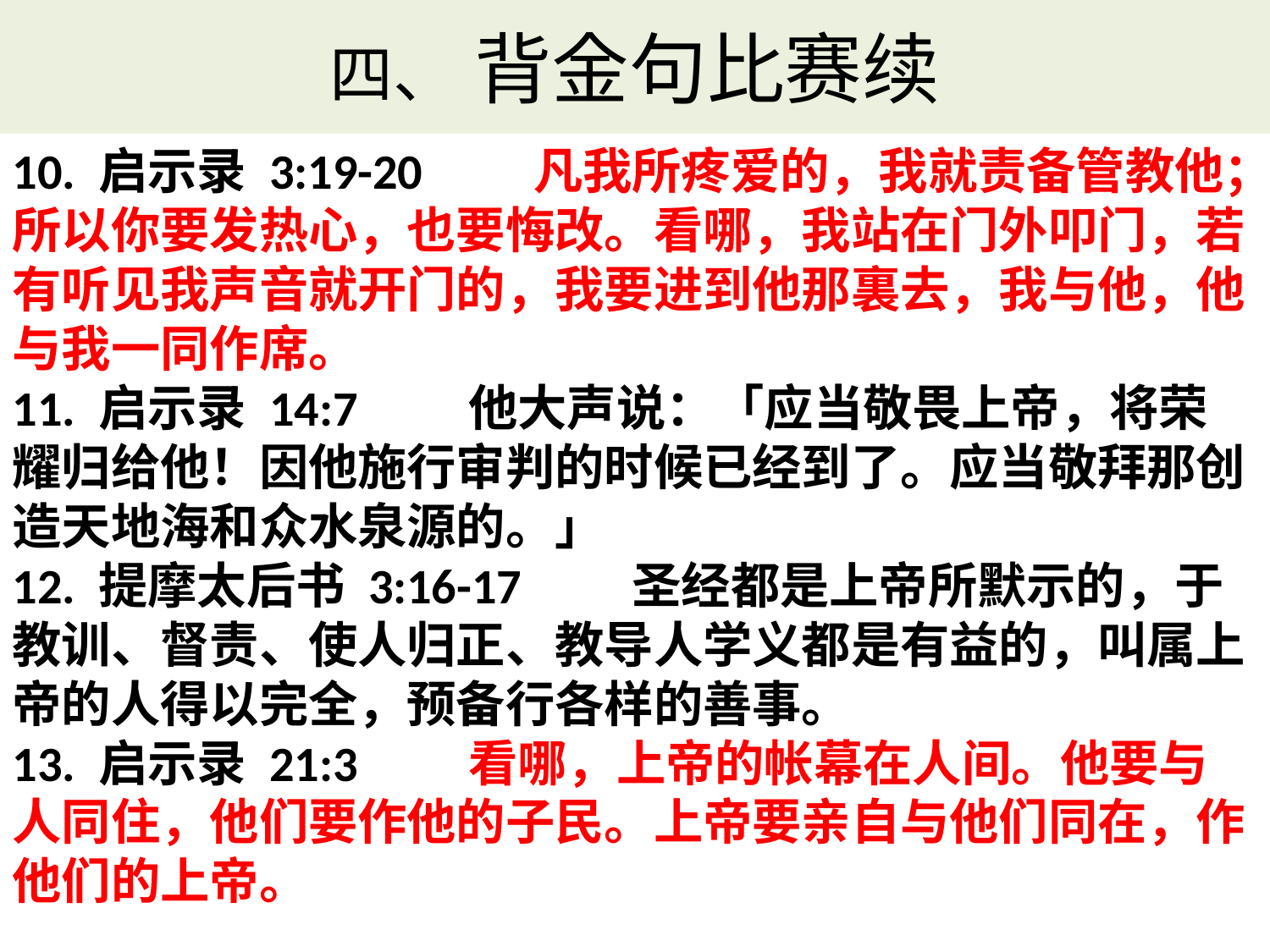

# 四、 背金句比赛续
10. 启示录 3:19-20　　凡我所疼爱的，我就责备管教他；所以你要发热心，也要悔改。看哪，我站在门外叩门，若有听见我声音就开门的，我要进到他那裏去，我与他，他与我一同作席。
11. 启示录 14:7　　他大声说：「应当敬畏上帝，将荣耀归给他！因他施行审判的时候已经到了。应当敬拜那创造天地海和众水泉源的。」
12. 提摩太后书 3:16-17　　圣经都是上帝所默示的，于教训、督责、使人归正、教导人学义都是有益的，叫属上帝的人得以完全，预备行各样的善事。
13. 启示录 21:3　　看哪，上帝的帐幕在人间。他要与人同住，他们要作他的子民。上帝要亲自与他们同在，作他们的上帝。